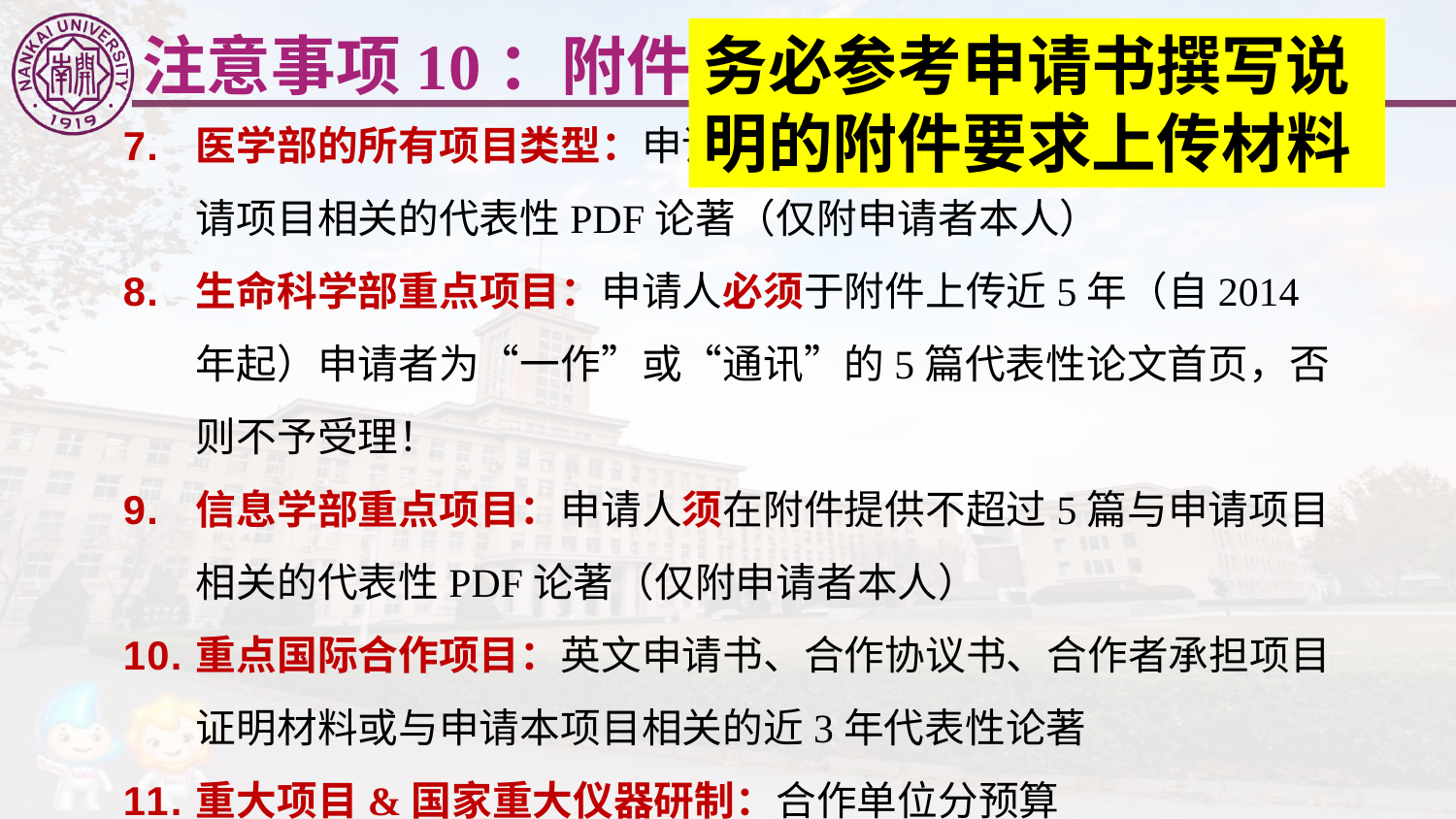

注意事项10：附件
务必参考申请书撰写说明的附件要求上传材料
医学部的所有项目类型：申请人必须在附件提供不超过5篇与申请项目相关的代表性PDF论著（仅附申请者本人）
生命科学部重点项目：申请人必须于附件上传近5年（自2014年起）申请者为“一作”或“通讯”的5篇代表性论文首页，否则不予受理！
信息学部重点项目：申请人须在附件提供不超过5篇与申请项目相关的代表性PDF论著（仅附申请者本人）
重点国际合作项目：英文申请书、合作协议书、合作者承担项目证明材料或与申请本项目相关的近3年代表性论著
重大项目&国家重大仪器研制：合作单位分预算